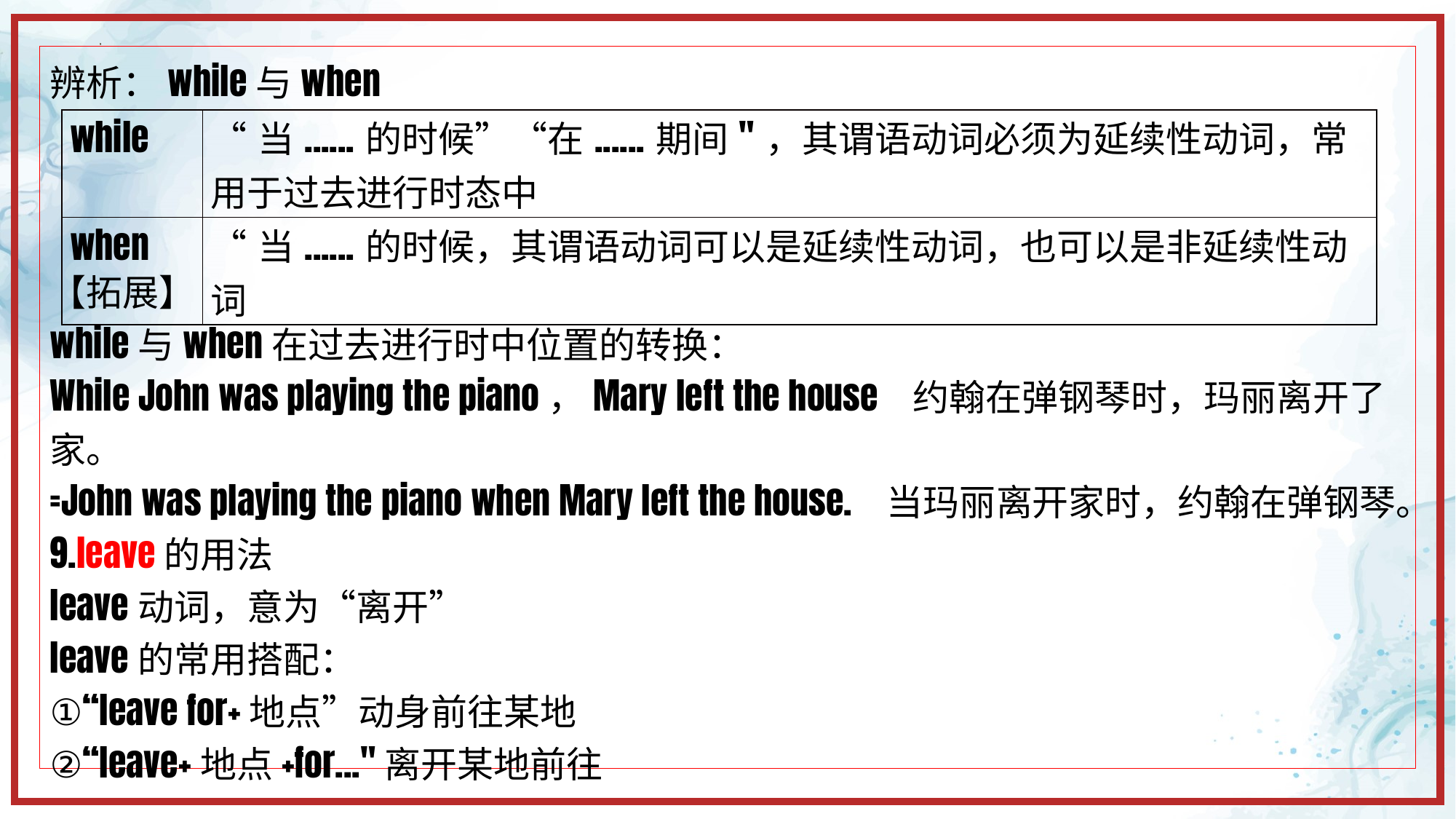

辨析：while与when

【拓展】
while与when在过去进行时中位置的转换：
While John was playing the piano，Mary left the house   约翰在弹钢琴时，玛丽离开了家。
=John was playing the piano when Mary left the house.   当玛丽离开家时，约翰在弹钢琴。
9.leave的用法
leave动词，意为“离开”
leave的常用搭配：
①“leave for+地点”动身前往某地
②“leave+地点+for..."离开某地前往
| while | “当......的时候”“在......期间"，其谓语动词必须为延续性动词，常用于过去进行时态中 |
| --- | --- |
| when | “当......的时候，其谓语动词可以是延续性动词，也可以是非延续性动词 |